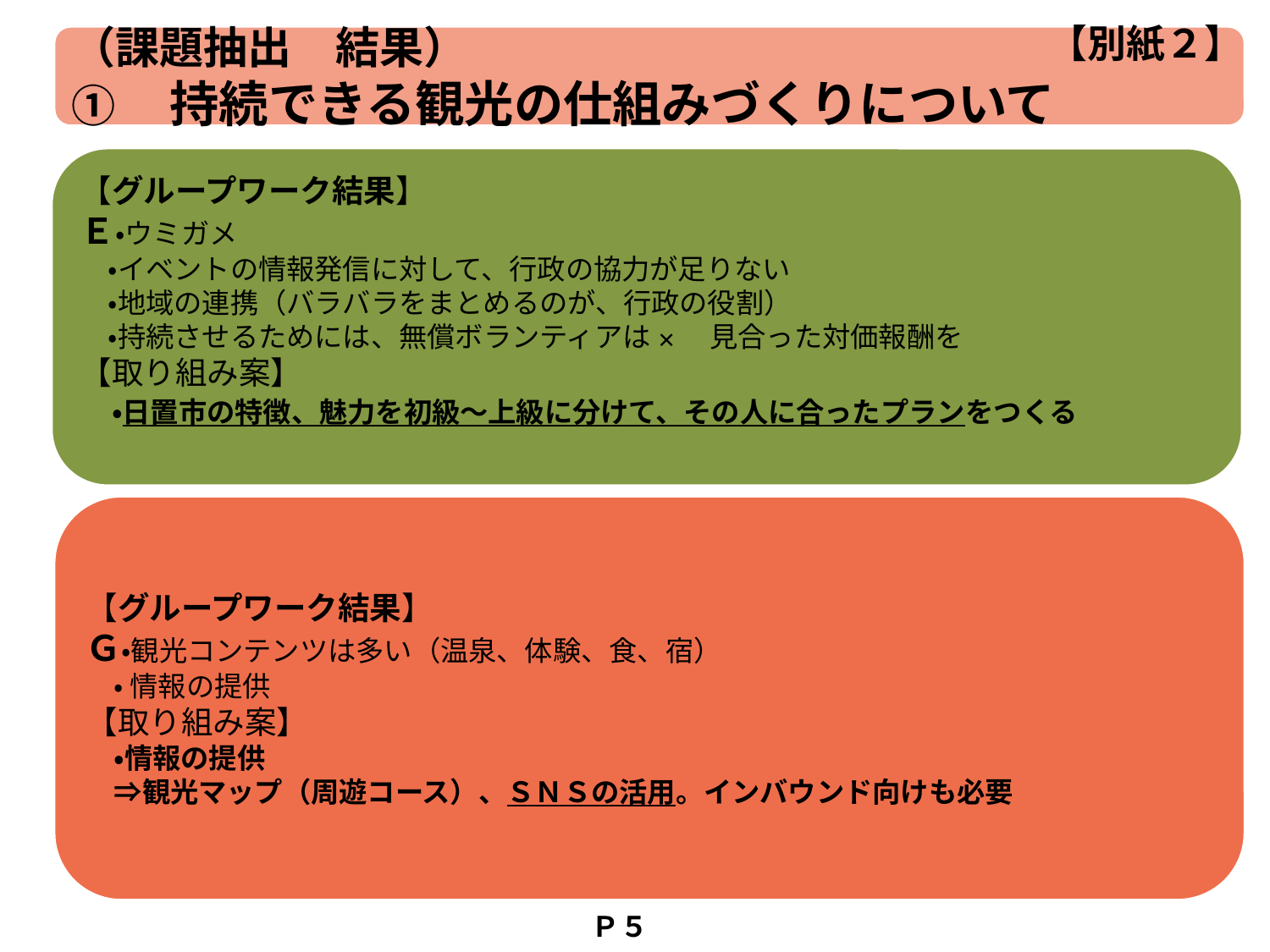

【別紙２】
（課題抽出　結果）
①　持続できる観光の仕組みづくりについて
【グループワーク結果】
Ｅ・ウミガメ
　・イベントの情報発信に対して、行政の協力が足りない
　・地域の連携（バラバラをまとめるのが、行政の役割）
　・持続させるためには、無償ボランティアは×　見合った対価報酬を
【取り組み案】
　・日置市の特徴、魅力を初級～上級に分けて、その人に合ったプランをつくる

【グループワーク結果】
Ｇ・観光コンテンツは多い（温泉、体験、食、宿）
　・ 情報の提供
【取り組み案】
　・情報の提供
　⇒観光マップ（周遊コース）、ＳＮＳの活用。インバウンド向けも必要
Ｐ５